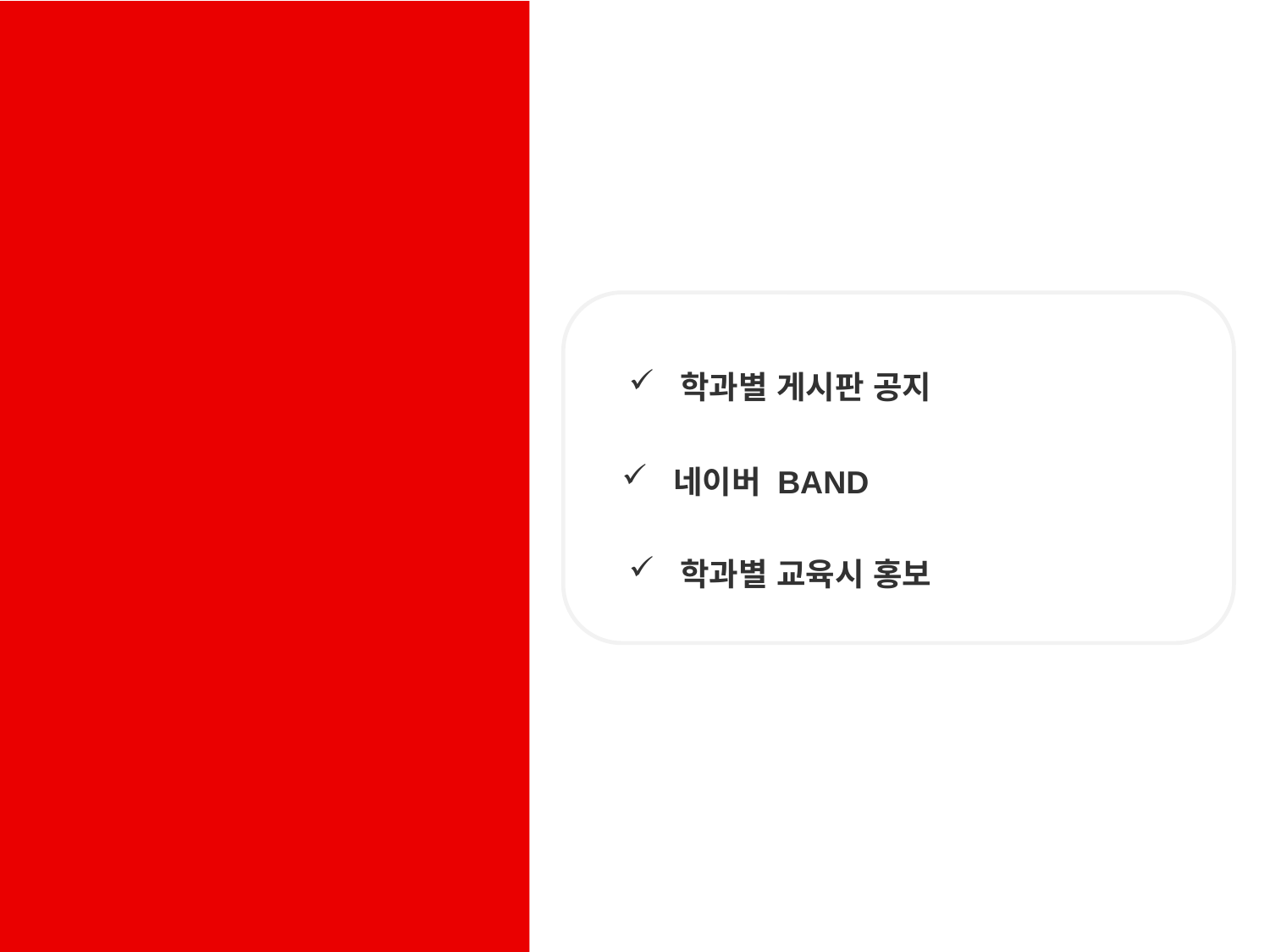

프로그램 홍보 계획
  학과별 게시판 공지
  네이버 BAND
  학과별 교육시 홍보